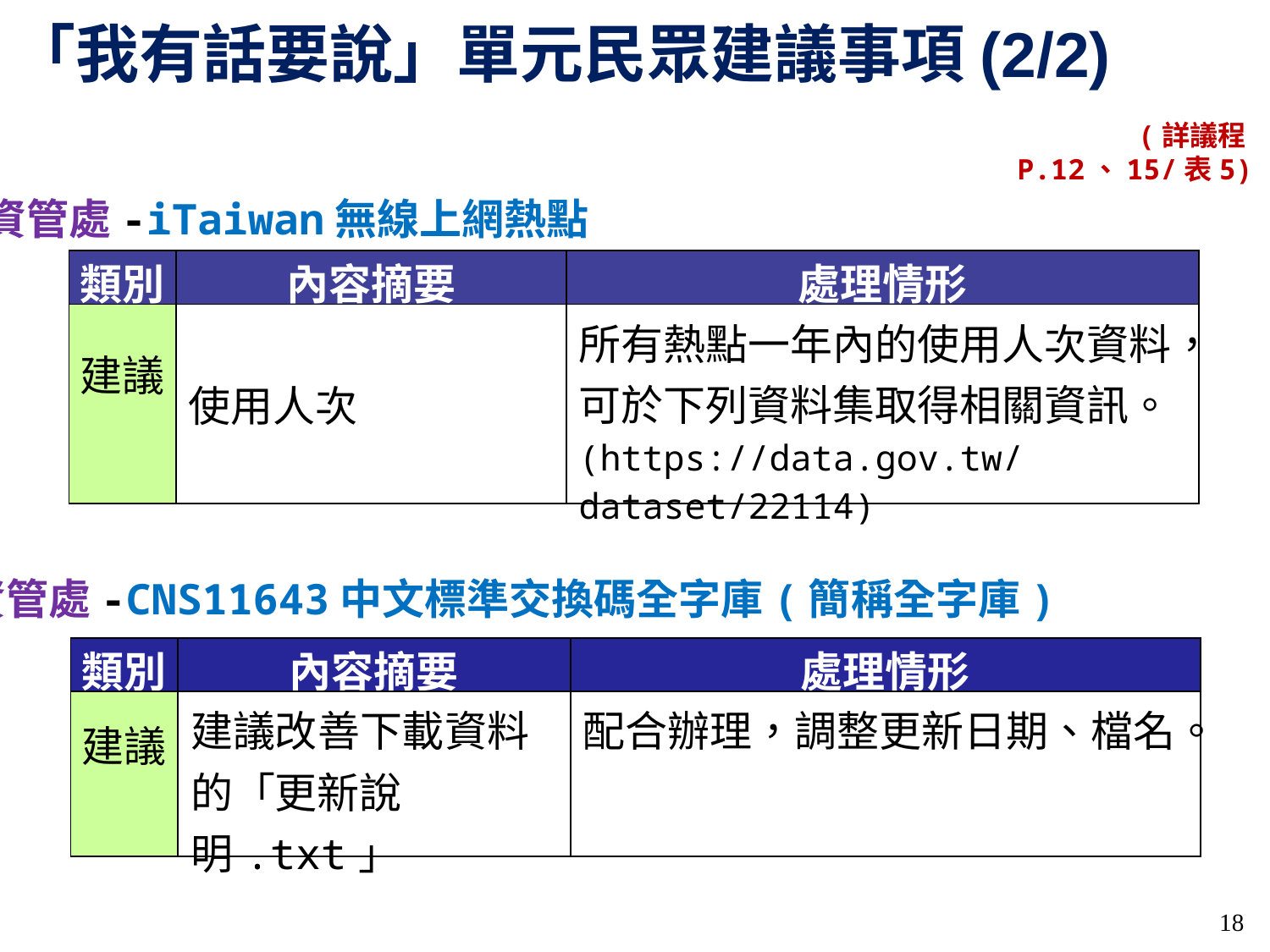

「我有話要說」單元民眾建議事項(2/2)
(詳議程P.12、15/表5)
12.資管處-iTaiwan無線上網熱點
| 類別 | 內容摘要 | 處理情形 |
| --- | --- | --- |
| 建議 | 使用人次 | 所有熱點一年內的使用人次資料，可於下列資料集取得相關資訊。(https://data.gov.tw/dataset/22114) |
25.資管處-CNS11643中文標準交換碼全字庫(簡稱全字庫)
| 類別 | 內容摘要 | 處理情形 |
| --- | --- | --- |
| 建議 | 建議改善下載資料的「更新說明.txt」 | 配合辦理，調整更新日期、檔名。 |
18